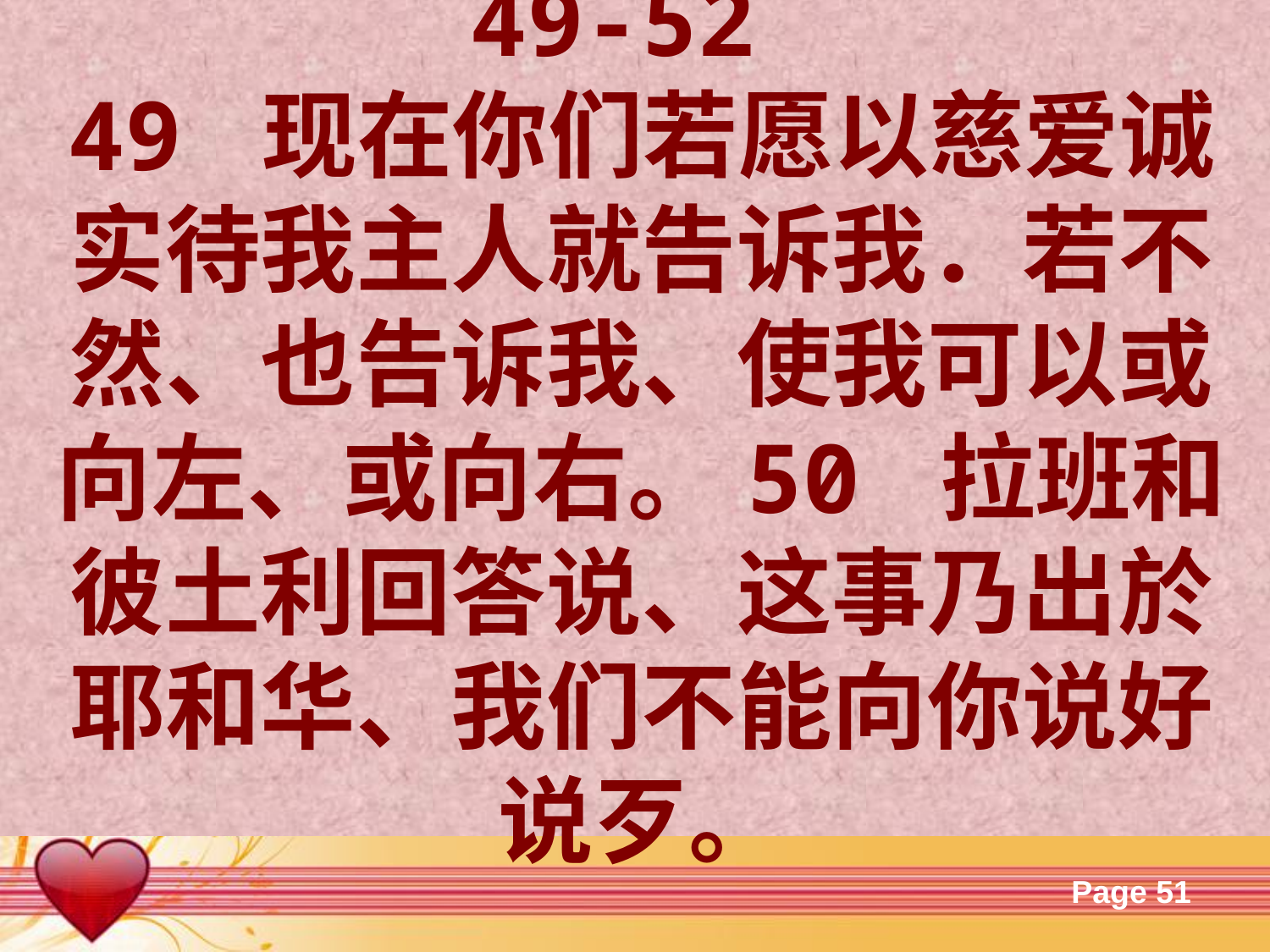

49-52
49 现在你们若愿以慈爱诚实待我主人就告诉我．若不然、也告诉我、使我可以或向左、或向右。50 拉班和彼土利回答说、这事乃出於耶和华、我们不能向你说好说歹。